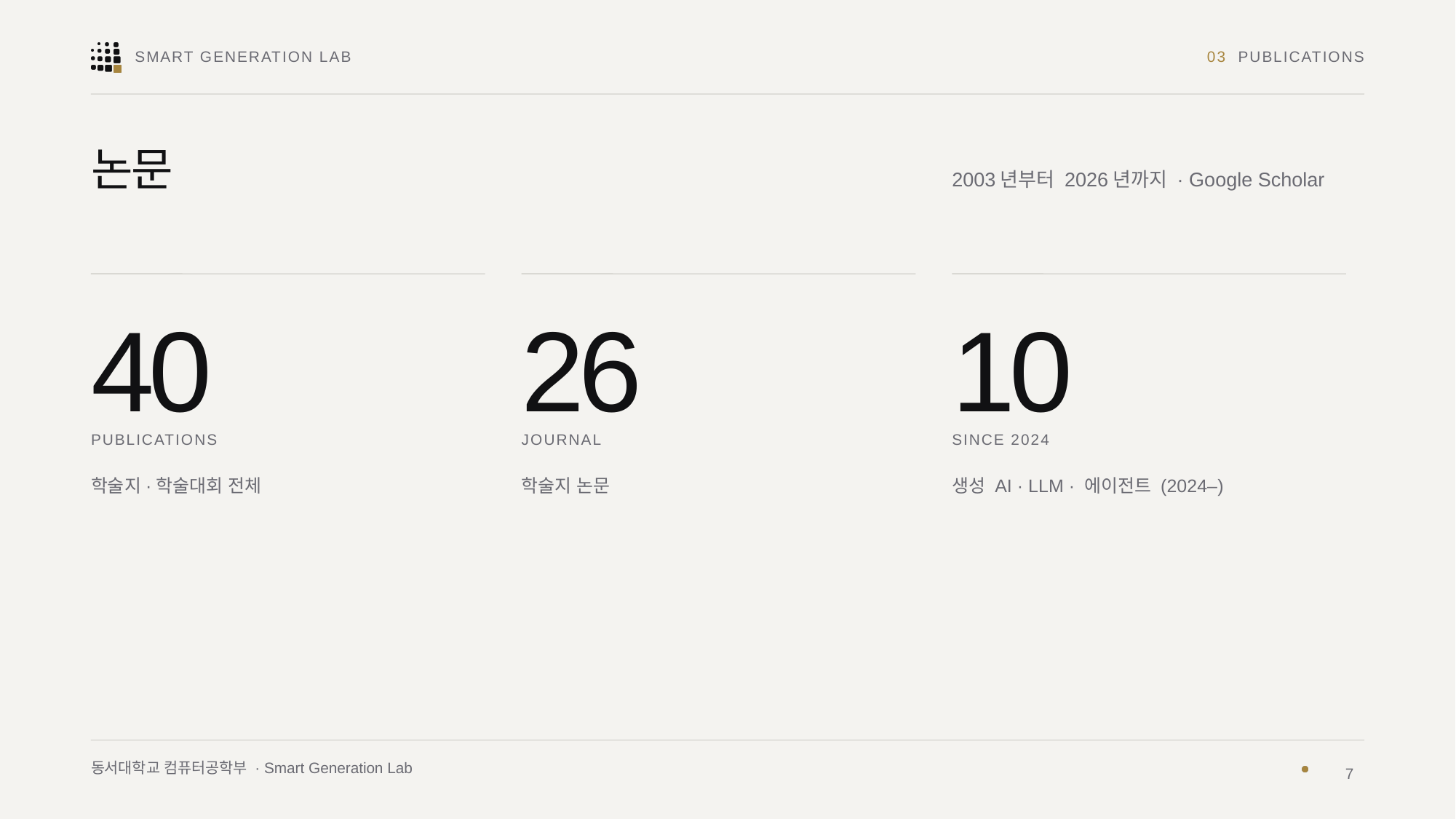

03  PUBLICATIONS
2003년부터 2026년까지 · Google Scholar
논문
40
26
10
PUBLICATIONS
JOURNAL
SINCE 2024
학술지·학술대회 전체
학술지 논문
생성 AI · LLM · 에이전트 (2024–)
7